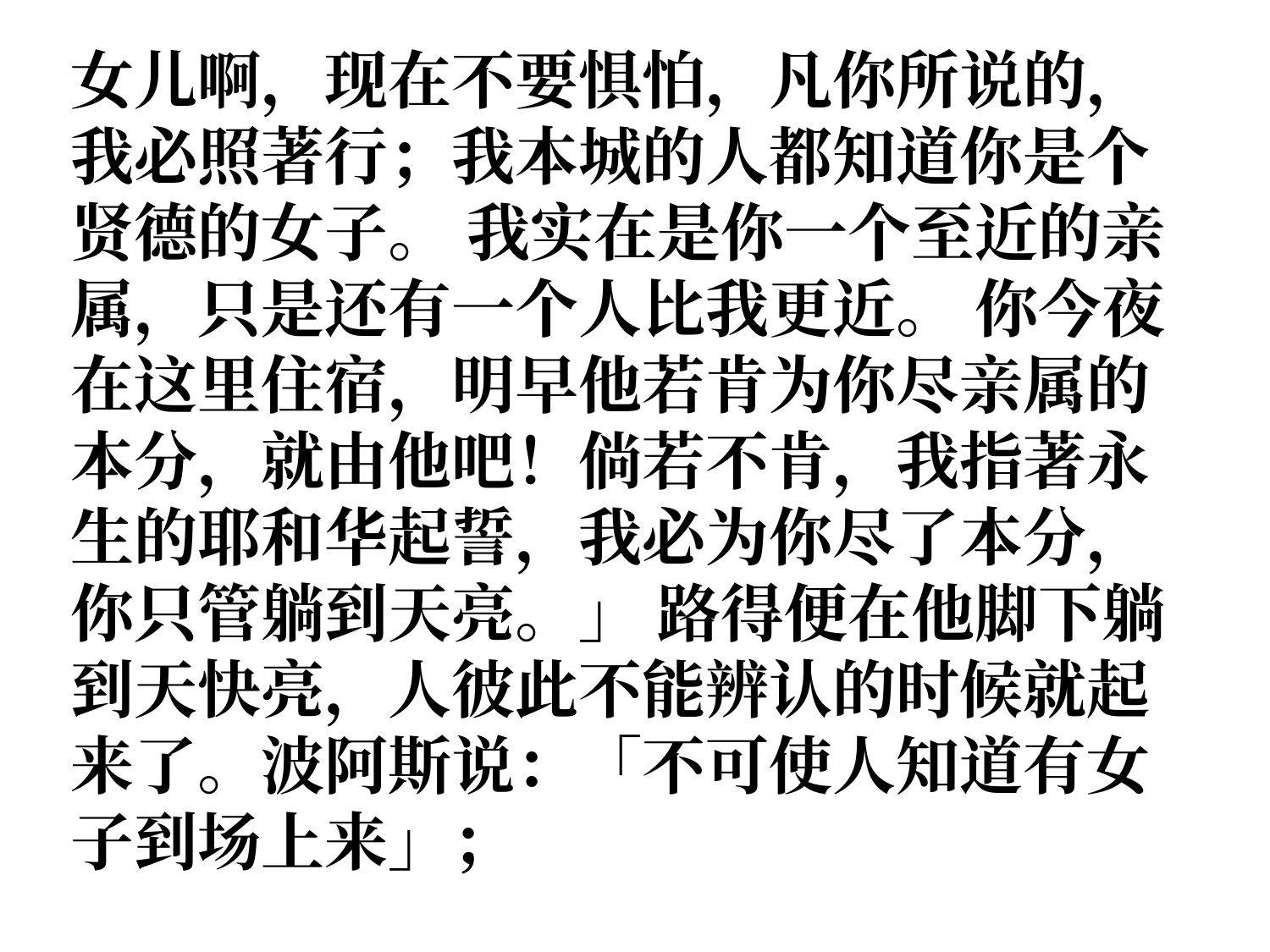

女儿啊，现在不要惧怕，凡你所说的，我必照著行；我本城的人都知道你是个贤德的女子。 我实在是你一个至近的亲属，只是还有一个人比我更近。 你今夜在这里住宿，明早他若肯为你尽亲属的本分，就由他吧！倘若不肯，我指著永生的耶和华起誓，我必为你尽了本分，你只管躺到天亮。」 路得便在他脚下躺到天快亮，人彼此不能辨认的时候就起来了。波阿斯说：「不可使人知道有女子到场上来」；